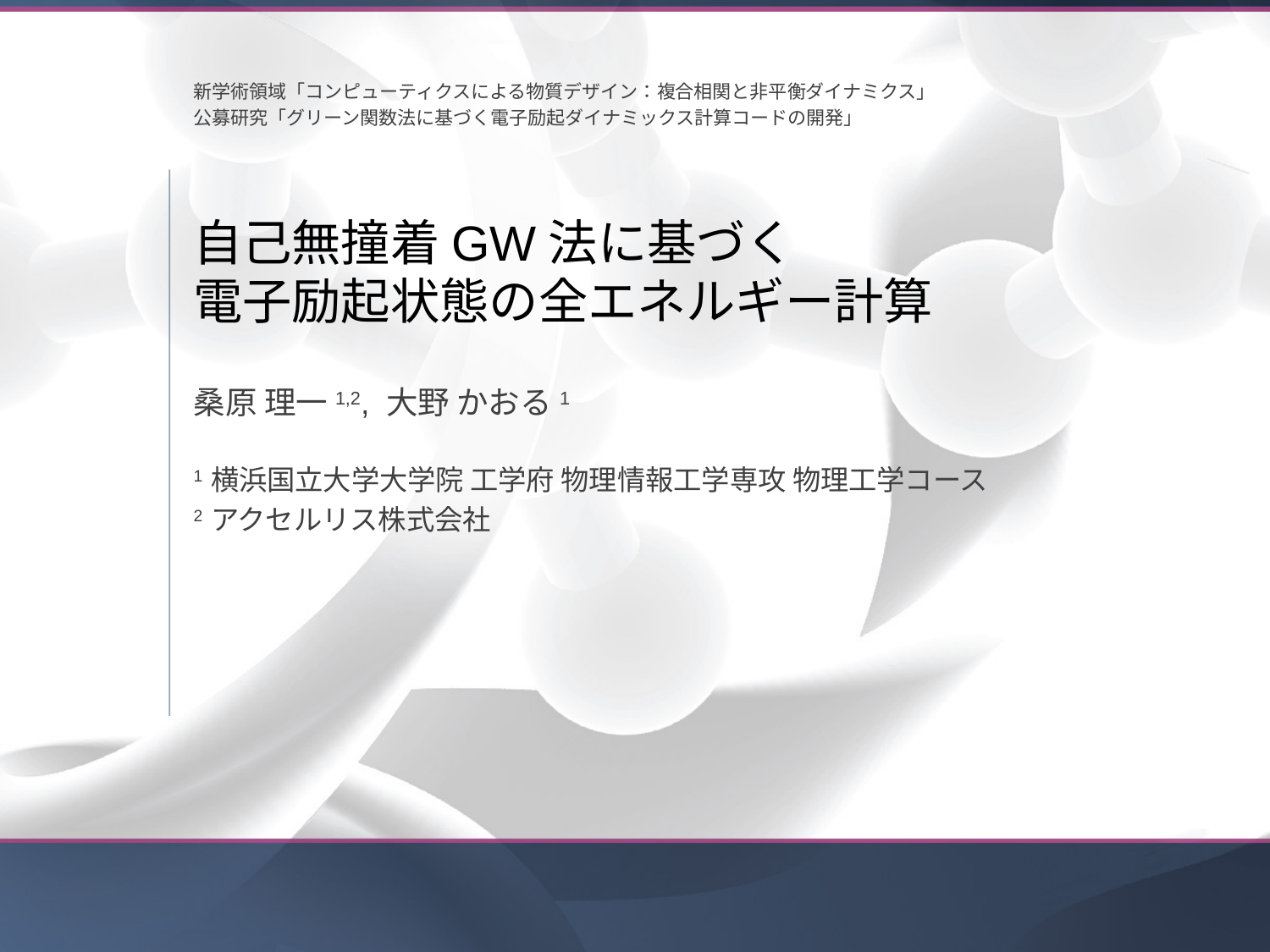

新学術領域「コンピューティクスによる物質デザイン：複合相関と非平衡ダイナミクス」
公募研究「グリーン関数法に基づく電子励起ダイナミックス計算コードの開発」
# 自己無撞着GW法に基づく 電子励起状態の全エネルギー計算
桑原 理一1,2, 大野 かおる1
1 横浜国立大学大学院 工学府 物理情報工学専攻 物理工学コース
2 アクセルリス株式会社